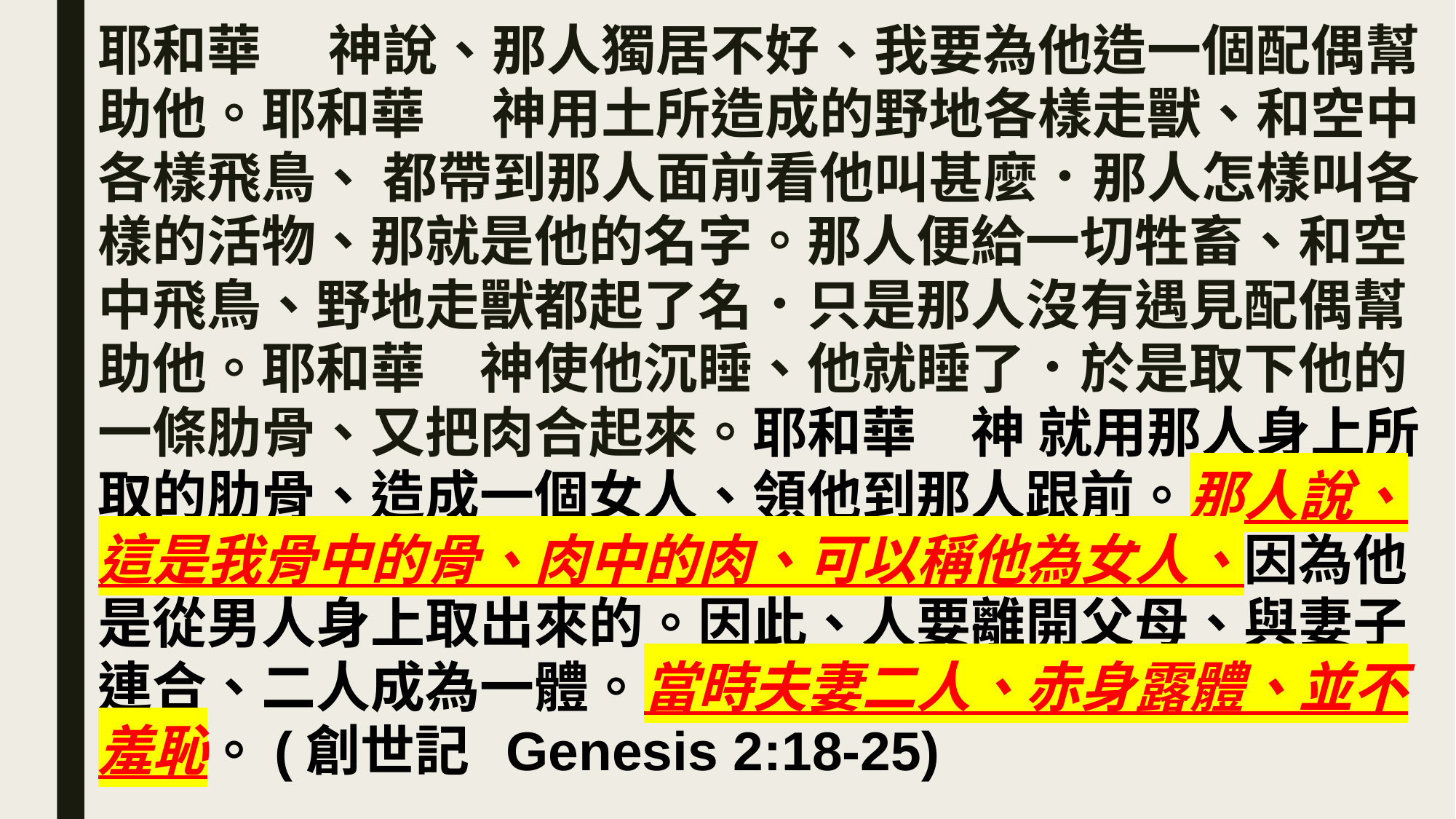

耶和華　 神說、那人獨居不好、我要為他造一個配偶幫助他。耶和華　 神用土所造成的野地各樣走獸、和空中各樣飛鳥、 都帶到那人面前看他叫甚麼．那人怎樣叫各樣的活物、那就是他的名字。那人便給一切牲畜、和空中飛鳥、野地走獸都起了名．只是那人沒有遇見配偶幫助他。耶和華　神使他沉睡、他就睡了．於是取下他的一條肋骨、又把肉合起來。耶和華　神 就用那人身上所取的肋骨、造成一個女人、領他到那人跟前。那人說、這是我骨中的骨、肉中的肉、可以稱他為女人、因為他是從男人身上取出來的。因此、人要離開父母、與妻子連合、二人成為一體。當時夫妻二人、赤身露體、並不羞恥。(創世記  Genesis 2:18-25)